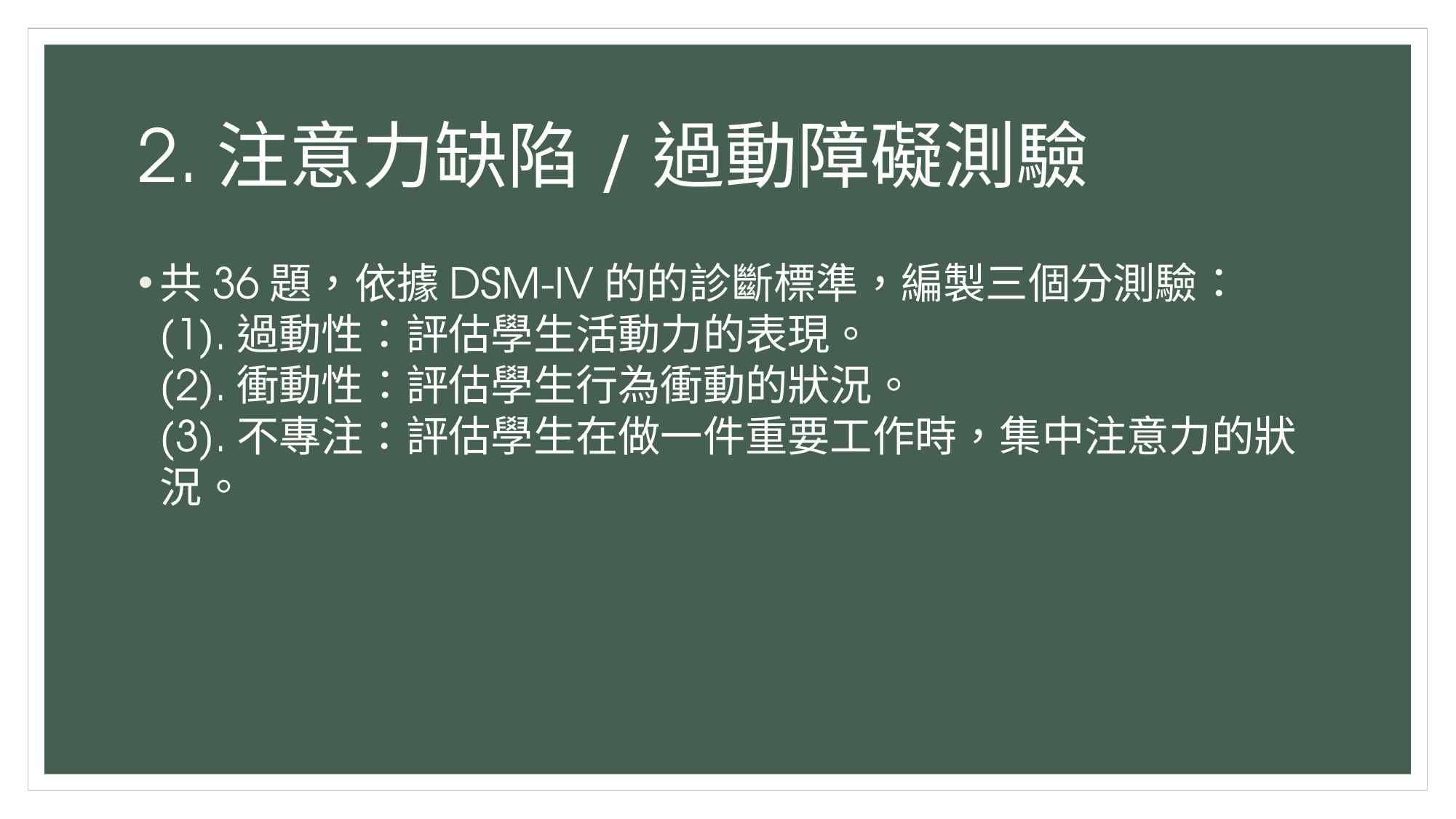

# 2.注意力缺陷/過動障礙測驗
共36題，依據DSM-IV的的診斷標準，編製三個分測驗：
(1).過動性：評估學生活動力的表現。
(2).衝動性：評估學生行為衝動的狀況。
(3).不專注：評估學生在做一件重要工作時，集中注意力的狀況。